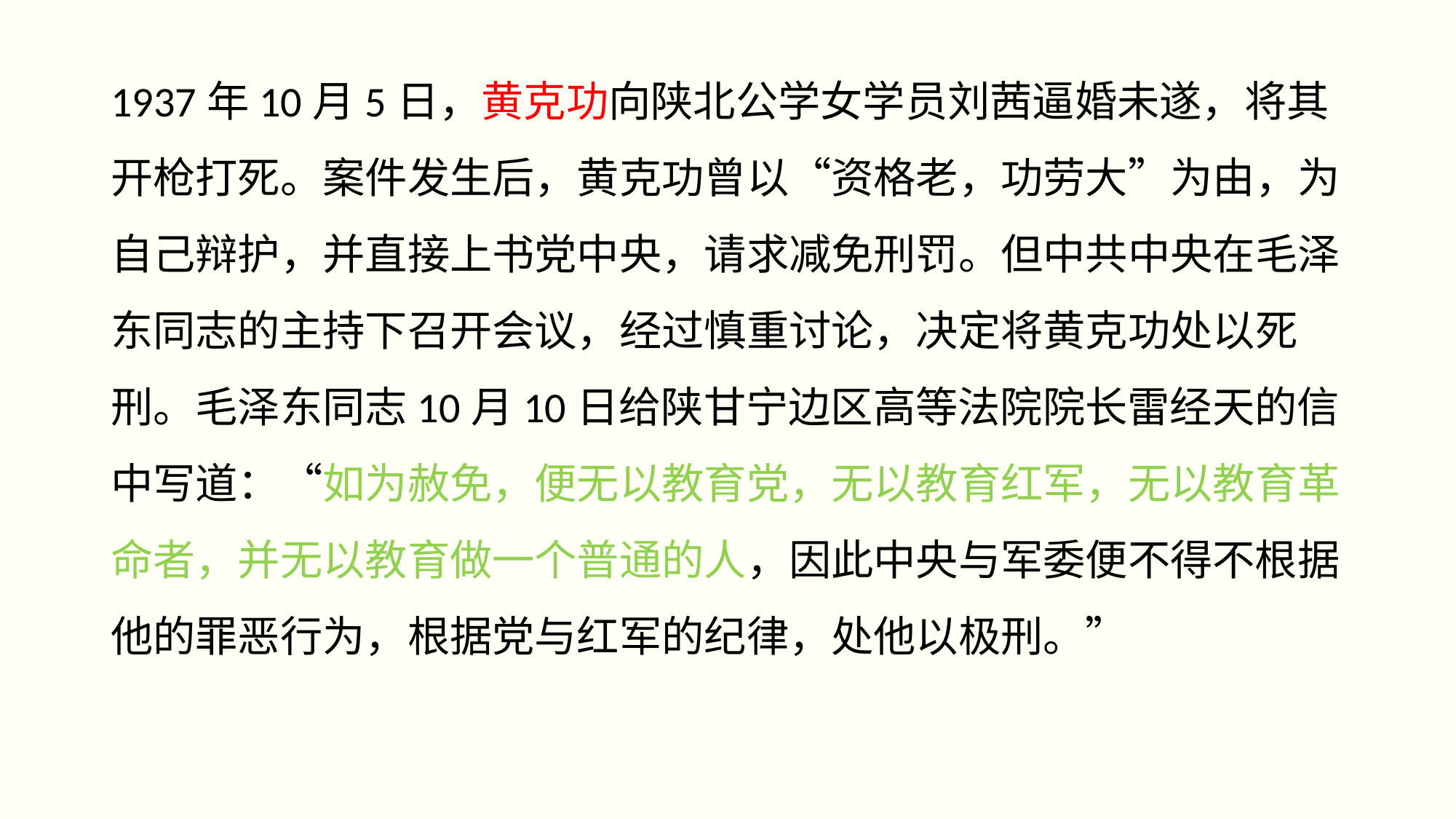

# 1937年10月5日，黄克功向陕北公学女学员刘茜逼婚未遂，将其开枪打死。案件发生后，黄克功曾以“资格老，功劳大”为由，为自己辩护，并直接上书党中央，请求减免刑罚。但中共中央在毛泽东同志的主持下召开会议，经过慎重讨论，决定将黄克功处以死刑。毛泽东同志10月10日给陕甘宁边区高等法院院长雷经天的信中写道：“如为赦免，便无以教育党，无以教育红军，无以教育革命者，并无以教育做一个普通的人，因此中央与军委便不得不根据他的罪恶行为，根据党与红军的纪律，处他以极刑。”